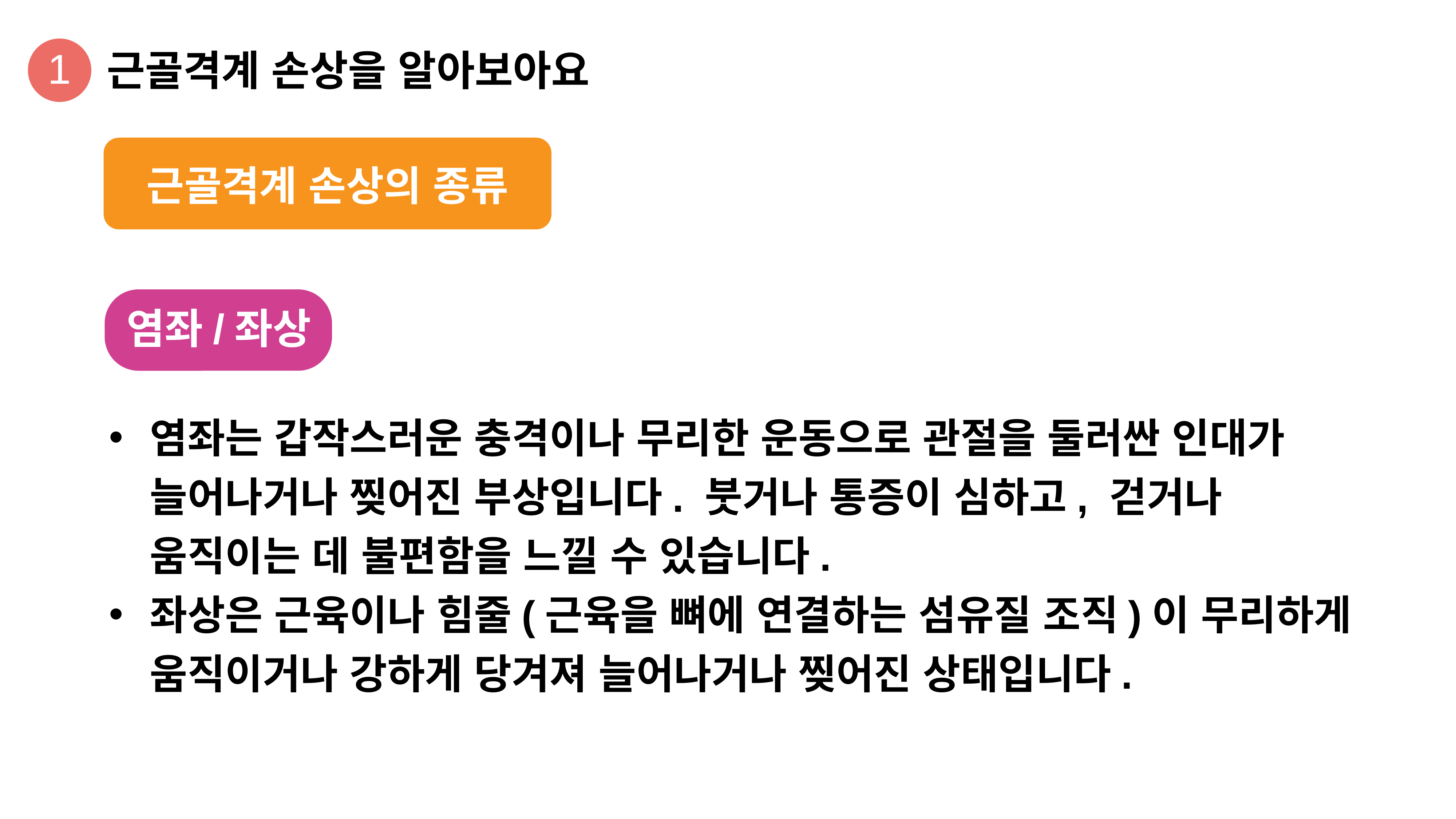

1
근골격계 손상을 알아보아요

근골격계 손상의 종류

염좌/좌상
염좌는 갑작스러운 충격이나 무리한 운동으로 관절을 둘러싼 인대가 늘어나거나 찢어진 부상입니다. 붓거나 통증이 심하고, 걷거나 움직이는 데 불편함을 느낄 수 있습니다.
좌상은 근육이나 힘줄(근육을 뼈에 연결하는 섬유질 조직)이 무리하게 움직이거나 강하게 당겨져 늘어나거나 찢어진 상태입니다.